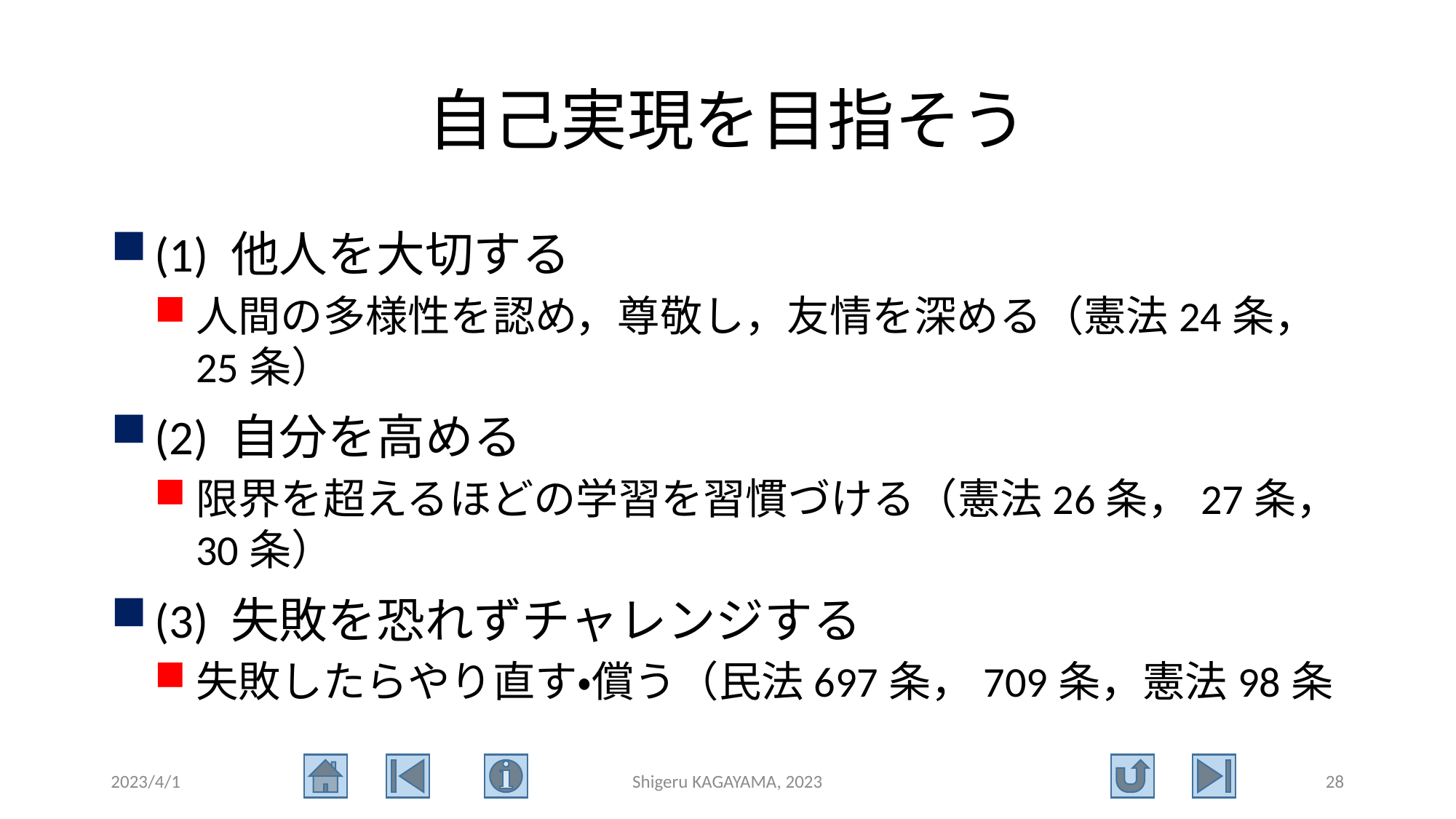

# 自己実現を目指そう
(1) 他人を大切する
人間の多様性を認め，尊敬し，友情を深める（憲法24条，25条）
(2) 自分を高める
限界を超えるほどの学習を習慣づける（憲法26条，27条，30条）
(3) 失敗を恐れずチャレンジする
失敗したらやり直す・償う（民法697条，709条，憲法98条
2023/4/1
Shigeru KAGAYAMA, 2023
28